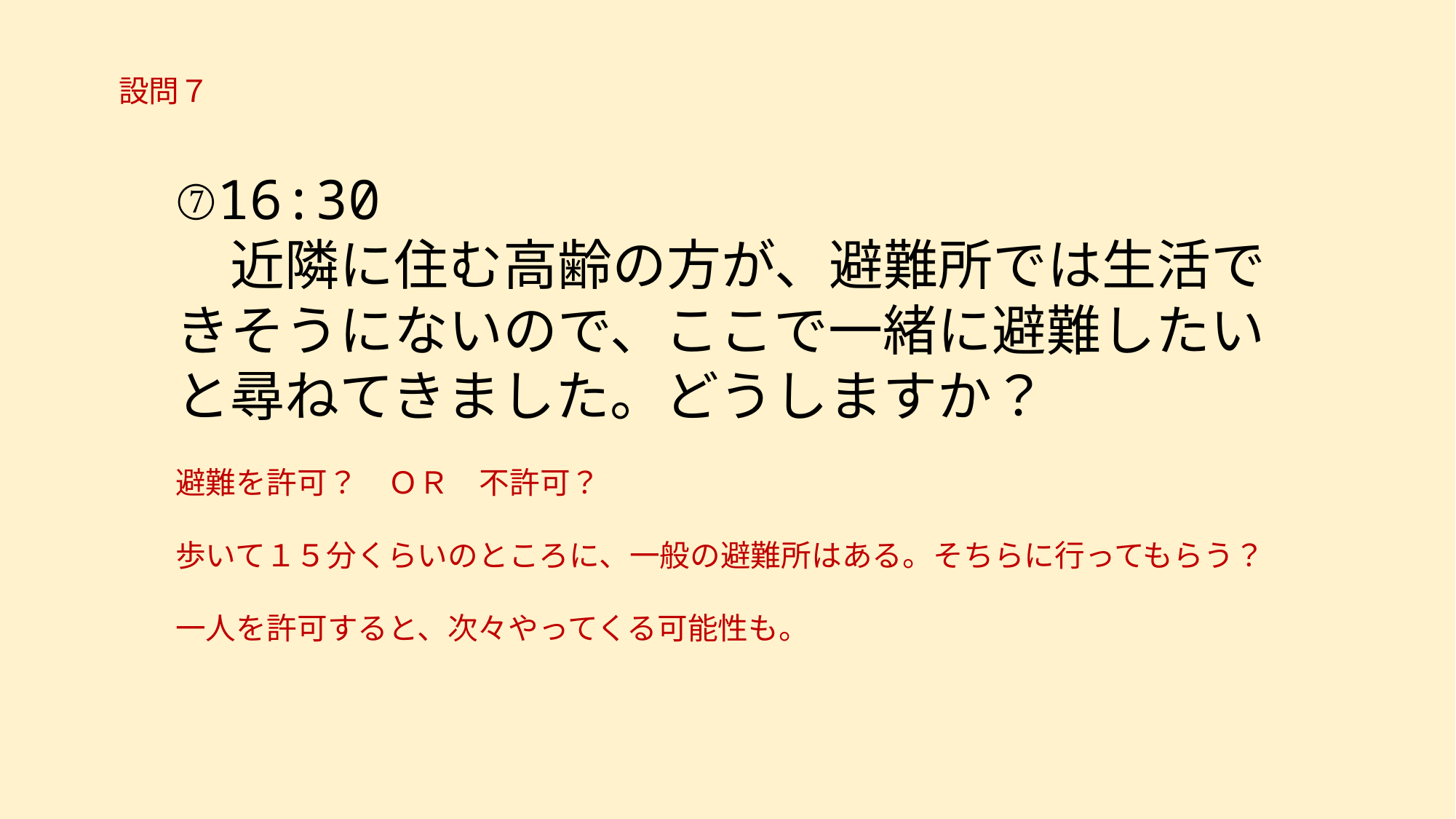

設問７
⑦16:30
　近隣に住む高齢の方が、避難所では生活できそうにないので、ここで一緒に避難したいと尋ねてきました。どうしますか？

避難を許可？　ＯＲ　不許可？

歩いて１５分くらいのところに、一般の避難所はある。そちらに行ってもらう？

一人を許可すると、次々やってくる可能性も。